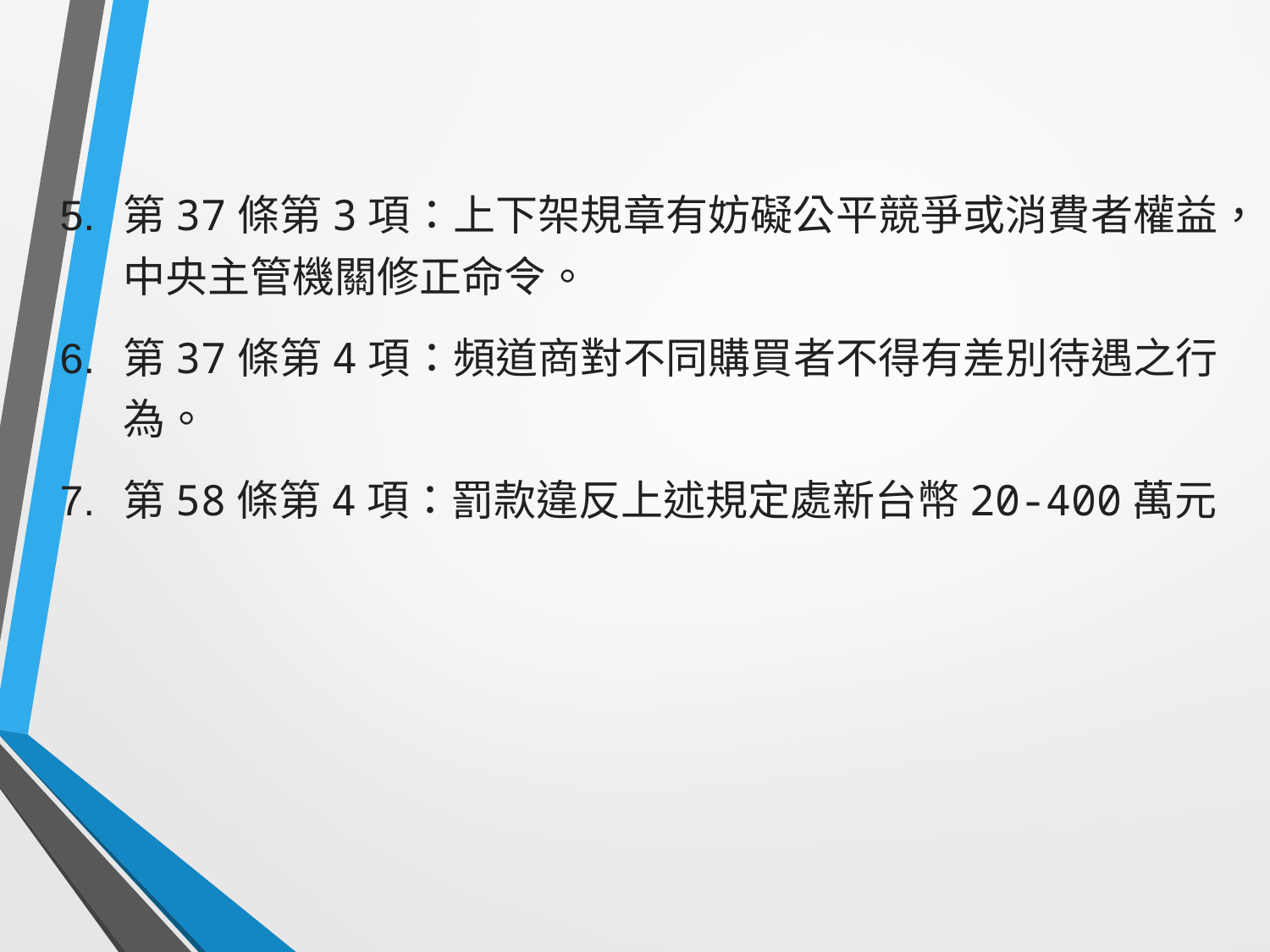

#
第37條第3項：上下架規章有妨礙公平競爭或消費者權益，中央主管機關修正命令。
第37條第4項：頻道商對不同購買者不得有差別待遇之行為。
第58條第4項：罰款違反上述規定處新台幣20-400萬元